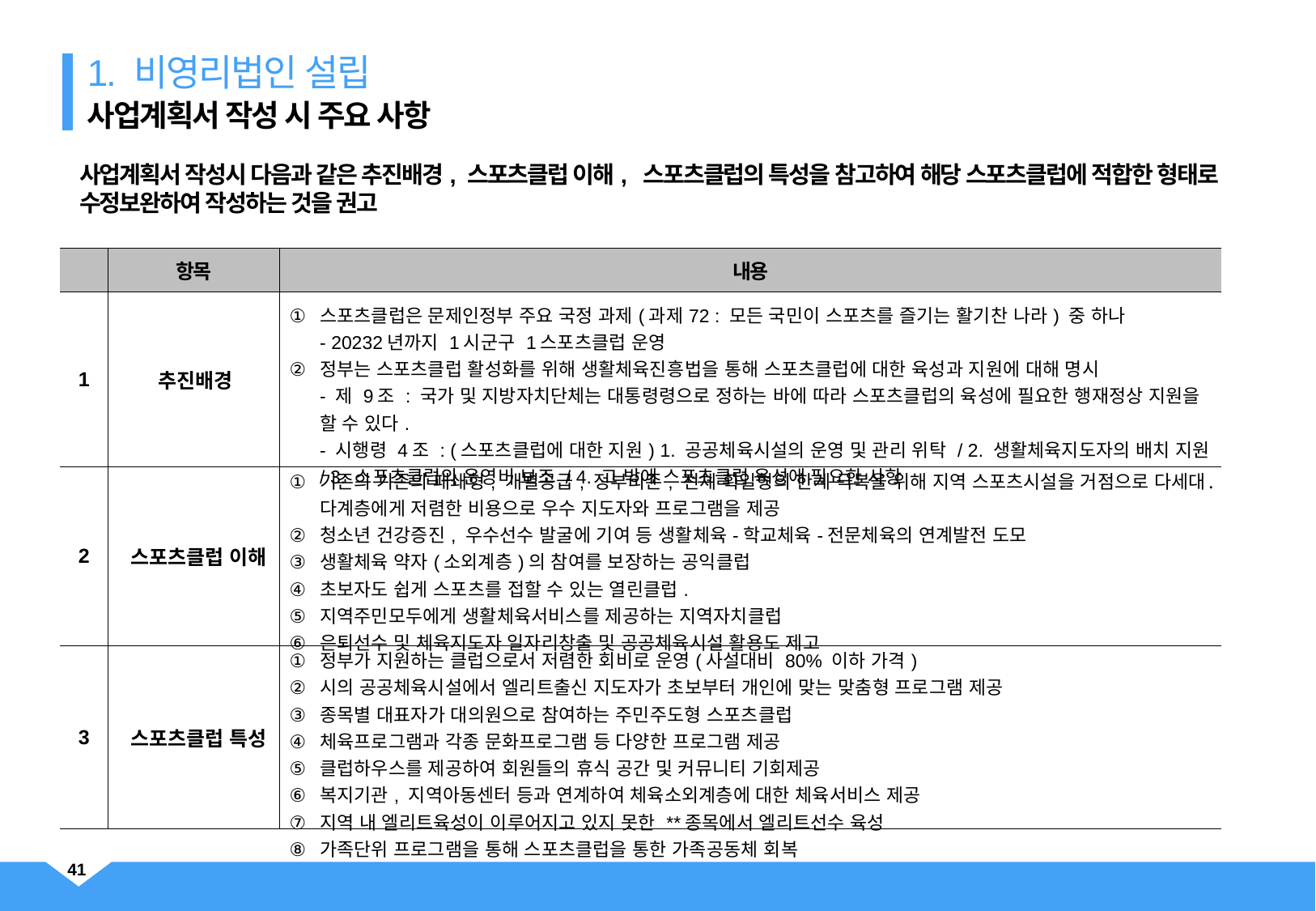

1. 비영리법인 설립
사업계획서 작성 시 주요 사항
사업계획서 작성시 다음과 같은 추진배경, 스포츠클럽 이해,  스포츠클럽의 특성을 참고하여 해당 스포츠클럽에 적합한 형태로 수정보완하여 작성하는 것을 권고
|  | 항목 | 내용 |
| --- | --- | --- |
| 1 | 추진배경 | 스포츠클럽은 문제인정부 주요 국정 과제(과제72 : 모든 국민이 스포츠를 즐기는 활기찬 나라) 중 하나 - 20232년까지 1시군구 1스포츠클럽 운영 정부는 스포츠클럽 활성화를 위해 생활체육진흥법을 통해 스포츠클럽에 대한 육성과 지원에 대해 명시 - 제 9조 : 국가 및 지방자치단체는 대통령령으로 정하는 바에 따라 스포츠클럽의 육성에 필요한 행재정상 지원을 할 수 있다. - 시행령 4조 : (스포츠클럽에 대한 지원) 1. 공공체육시설의 운영 및 관리 위탁 / 2. 생활체육지도자의 배치 지원 / 3. 스포츠클럽의 운영비 보조 / 4. 그 밖에 스포츠클럽 육성에 필요한 사항 |
| 2 | 스포츠클럽 이해 | 기존의 기존의 패쇄형, 개별공급, 정부의존, 전체 획일형의 한계 극복을 위해 지역 스포츠시설을 거점으로 다세대․다계층에게 저렴한 비용으로 우수 지도자와 프로그램을 제공 청소년 건강증진, 우수선수 발굴에 기여 등 생활체육-학교체육-전문체육의 연계발전 도모 생활체육 약자(소외계층)의 참여를 보장하는 공익클럽 초보자도 쉽게 스포츠를 접할 수 있는 열린클럽. 지역주민모두에게 생활체육서비스를 제공하는 지역자치클럽 은퇴선수 및 체육지도자 일자리창출 및 공공체육시설 활용도 제고 |
| 3 | 스포츠클럽 특성 | 정부가 지원하는 클럽으로서 저렴한 회비로 운영(사설대비 80% 이하 가격) 시의 공공체육시설에서 엘리트출신 지도자가 초보부터 개인에 맞는 맞춤형 프로그램 제공 종목별 대표자가 대의원으로 참여하는 주민주도형 스포츠클럽 체육프로그램과 각종 문화프로그램 등 다양한 프로그램 제공 클럽하우스를 제공하여 회원들의 휴식 공간 및 커뮤니티 기회제공 복지기관, 지역아동센터 등과 연계하여 체육소외계층에 대한 체육서비스 제공 지역 내 엘리트육성이 이루어지고 있지 못한 \*\*종목에서 엘리트선수 육성 가족단위 프로그램을 통해 스포츠클럽을 통한 가족공동체 회복 |